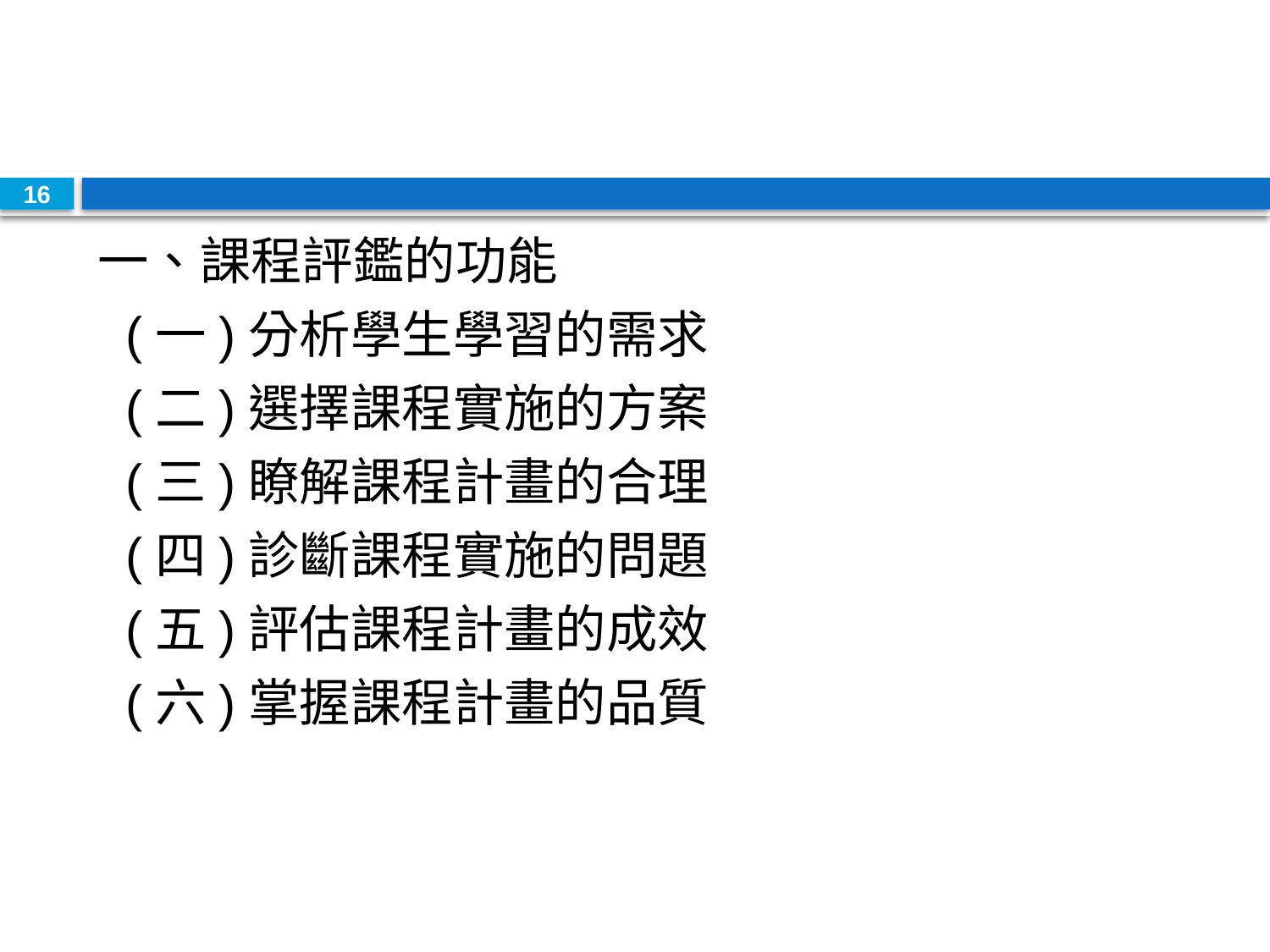

#
16
一、課程評鑑的功能
  (一)分析學生學習的需求
  (二)選擇課程實施的方案
  (三)瞭解課程計畫的合理
  (四)診斷課程實施的問題
  (五)評估課程計畫的成效
  (六)掌握課程計畫的品質